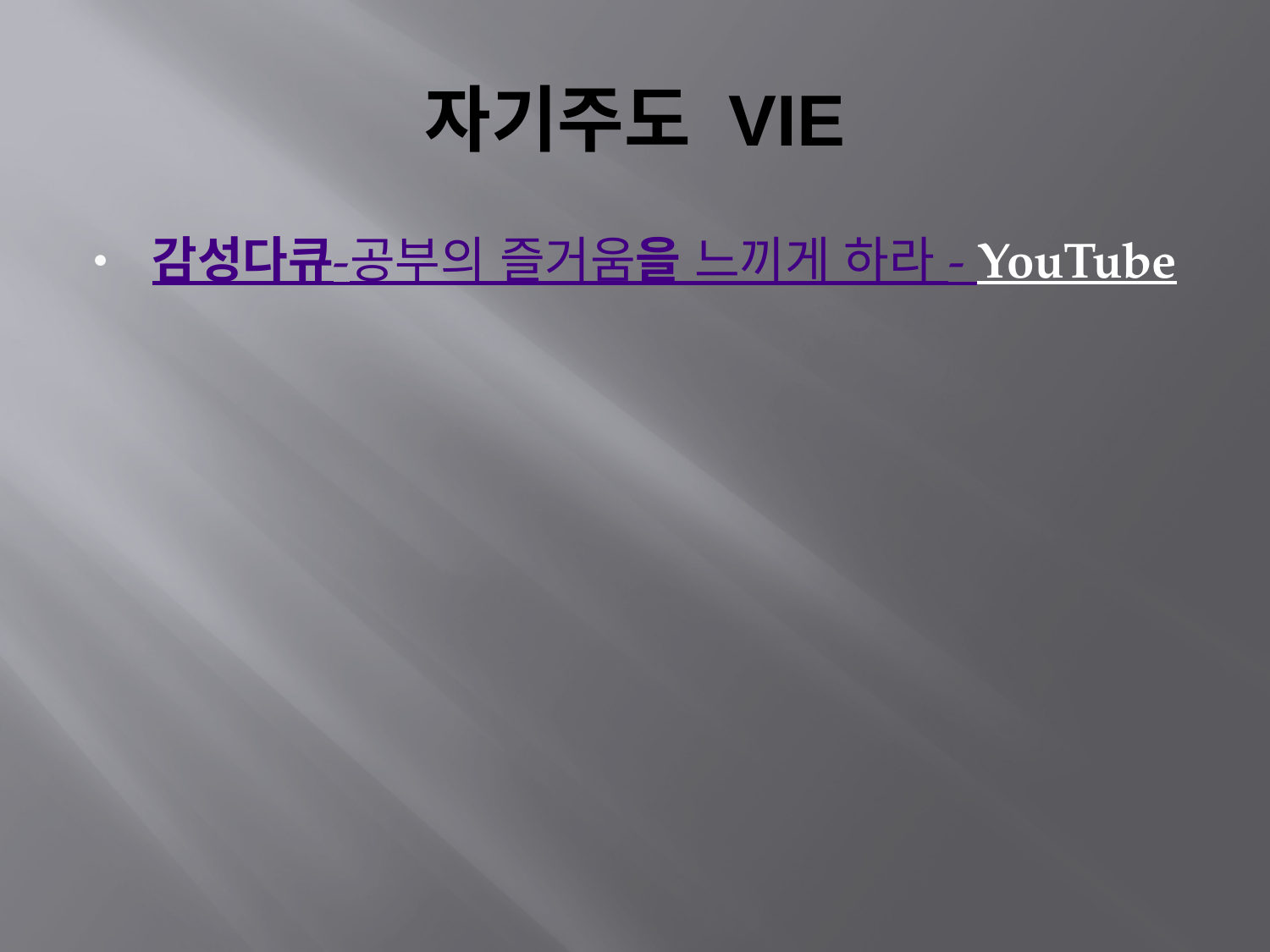

# 자기주도 VIE
감성다큐-공부의 즐거움을 느끼게 하라 - YouTube